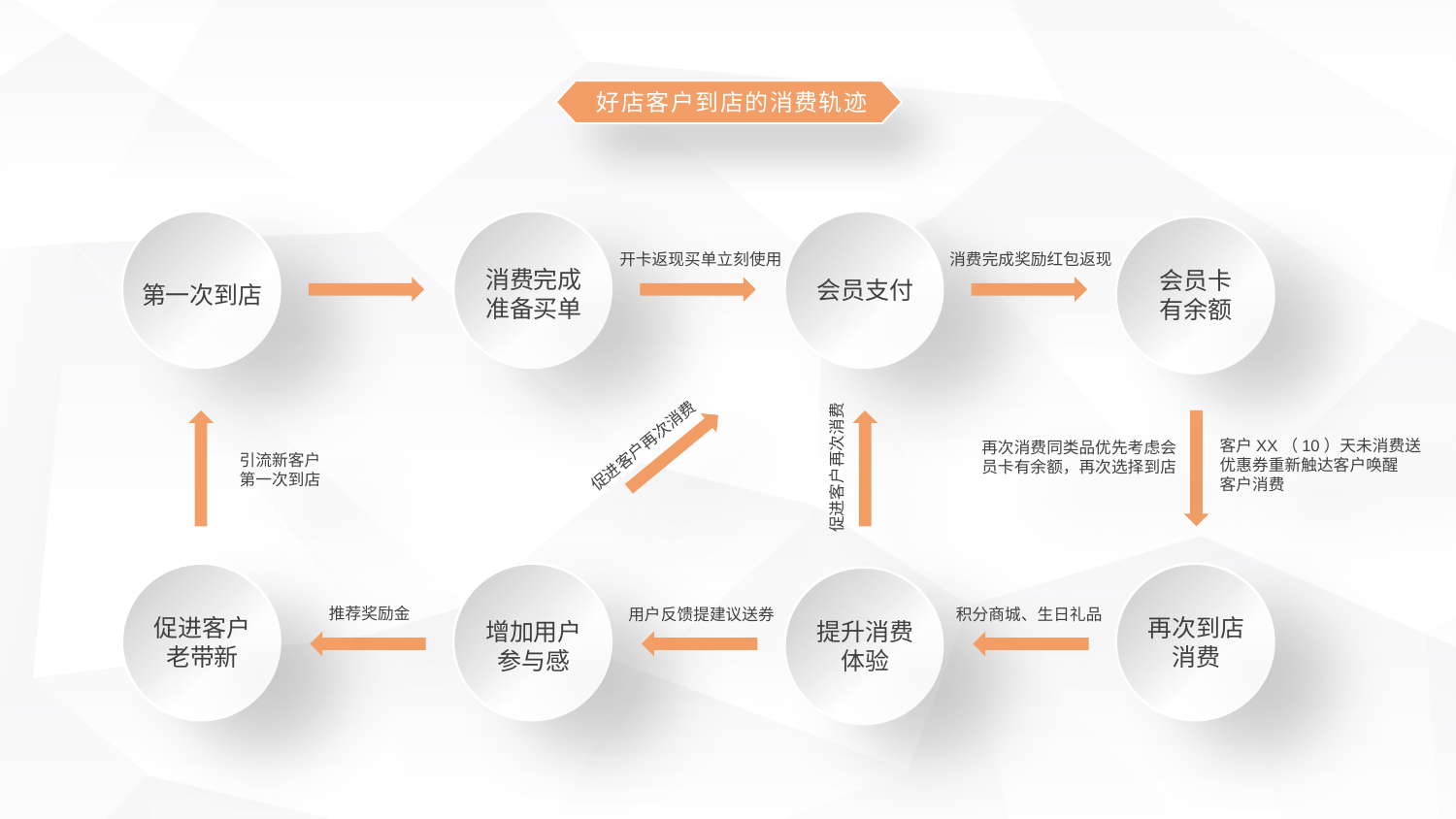

好店客户到店的消费轨迹

第一次到店

消费完成
准备买单

会员支付
开卡返现买单立刻使用
消费完成奖励红包返现

会员卡
有余额

促进客户再次消费
再次消费同类品优先考虑会员卡有余额，再次选择到店
客户XX（10）天未消费送
优惠券重新触达客户唤醒
客户消费
促进客户再次消费
引流新客户
第一次到店

促进客户
老带新

增加用户
参与感

再次到店
消费
推荐奖励金

提升消费
体验
用户反馈提建议送券
积分商城、生日礼品